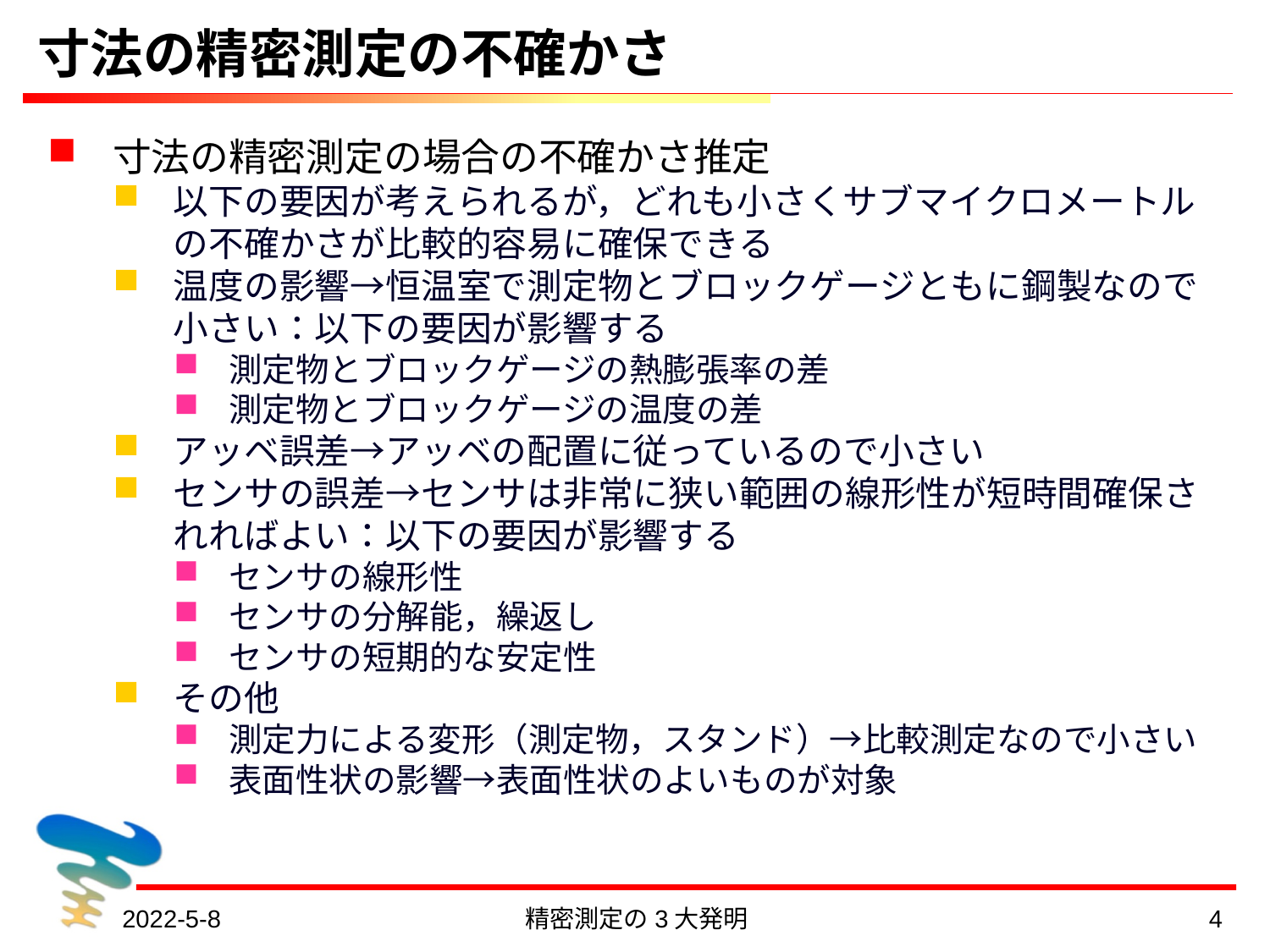

# 寸法の精密測定の不確かさ
寸法の精密測定の場合の不確かさ推定
以下の要因が考えられるが，どれも小さくサブマイクロメートルの不確かさが比較的容易に確保できる
温度の影響→恒温室で測定物とブロックゲージともに鋼製なので小さい：以下の要因が影響する
測定物とブロックゲージの熱膨張率の差
測定物とブロックゲージの温度の差
アッベ誤差→アッベの配置に従っているので小さい
センサの誤差→センサは非常に狭い範囲の線形性が短時間確保されればよい：以下の要因が影響する
センサの線形性
センサの分解能，繰返し
センサの短期的な安定性
その他
測定力による変形（測定物，スタンド）→比較測定なので小さい
表面性状の影響→表面性状のよいものが対象
2022-5-8
精密測定の3大発明
4